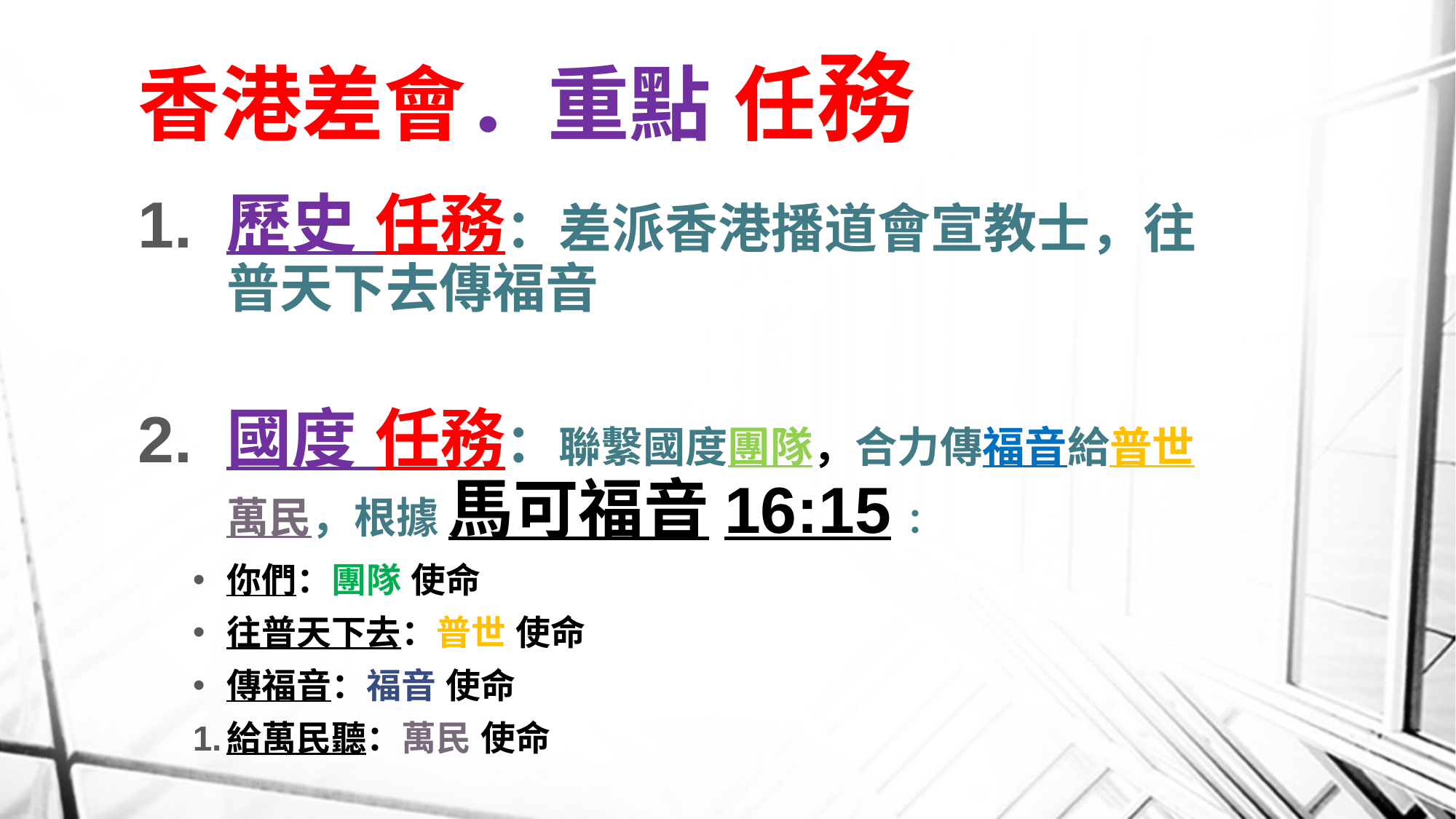

# 香港差會．重點 任務
歷史 任務：差派香港播道會宣教士，往普天下去傳福音

國度 任務：聯繫國度團隊，合力傳福音給普世萬民，根據 馬可福音16:15：
你們：團隊 使命
往普天下去：普世 使命
傳福音：福音 使命
給萬民聽：萬民 使命